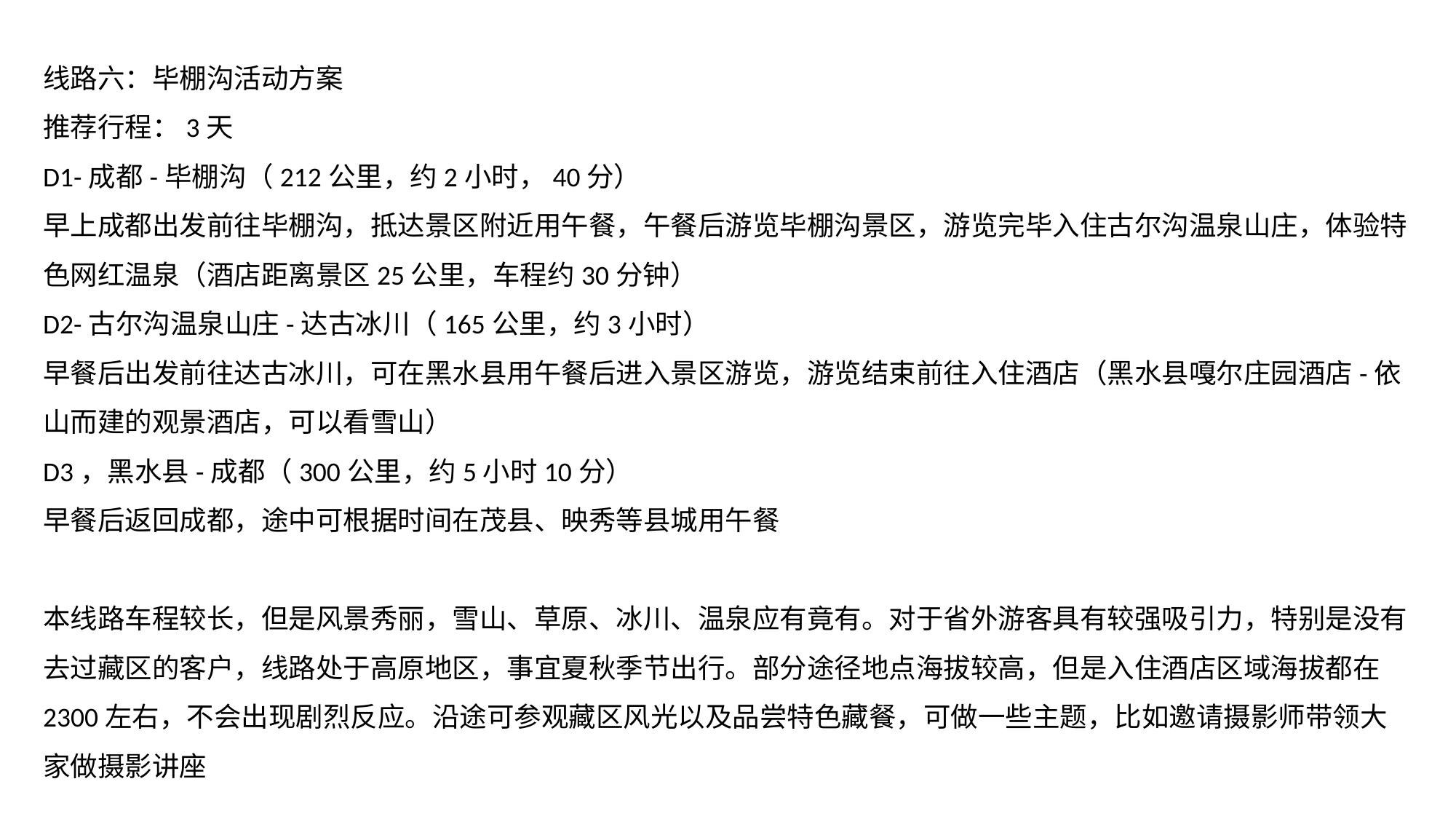

线路六：毕棚沟活动方案
推荐行程：3天
D1-成都-毕棚沟（212公里，约2小时，40分）
早上成都出发前往毕棚沟，抵达景区附近用午餐，午餐后游览毕棚沟景区，游览完毕入住古尔沟温泉山庄，体验特色网红温泉（酒店距离景区25公里，车程约30分钟）
D2-古尔沟温泉山庄-达古冰川（165公里，约3小时）
早餐后出发前往达古冰川，可在黑水县用午餐后进入景区游览，游览结束前往入住酒店（黑水县嘎尔庄园酒店-依山而建的观景酒店，可以看雪山）
D3，黑水县-成都（300公里，约5小时10分）
早餐后返回成都，途中可根据时间在茂县、映秀等县城用午餐

本线路车程较长，但是风景秀丽，雪山、草原、冰川、温泉应有竟有。对于省外游客具有较强吸引力，特别是没有去过藏区的客户，线路处于高原地区，事宜夏秋季节出行。部分途径地点海拔较高，但是入住酒店区域海拔都在2300左右，不会出现剧烈反应。沿途可参观藏区风光以及品尝特色藏餐，可做一些主题，比如邀请摄影师带领大家做摄影讲座